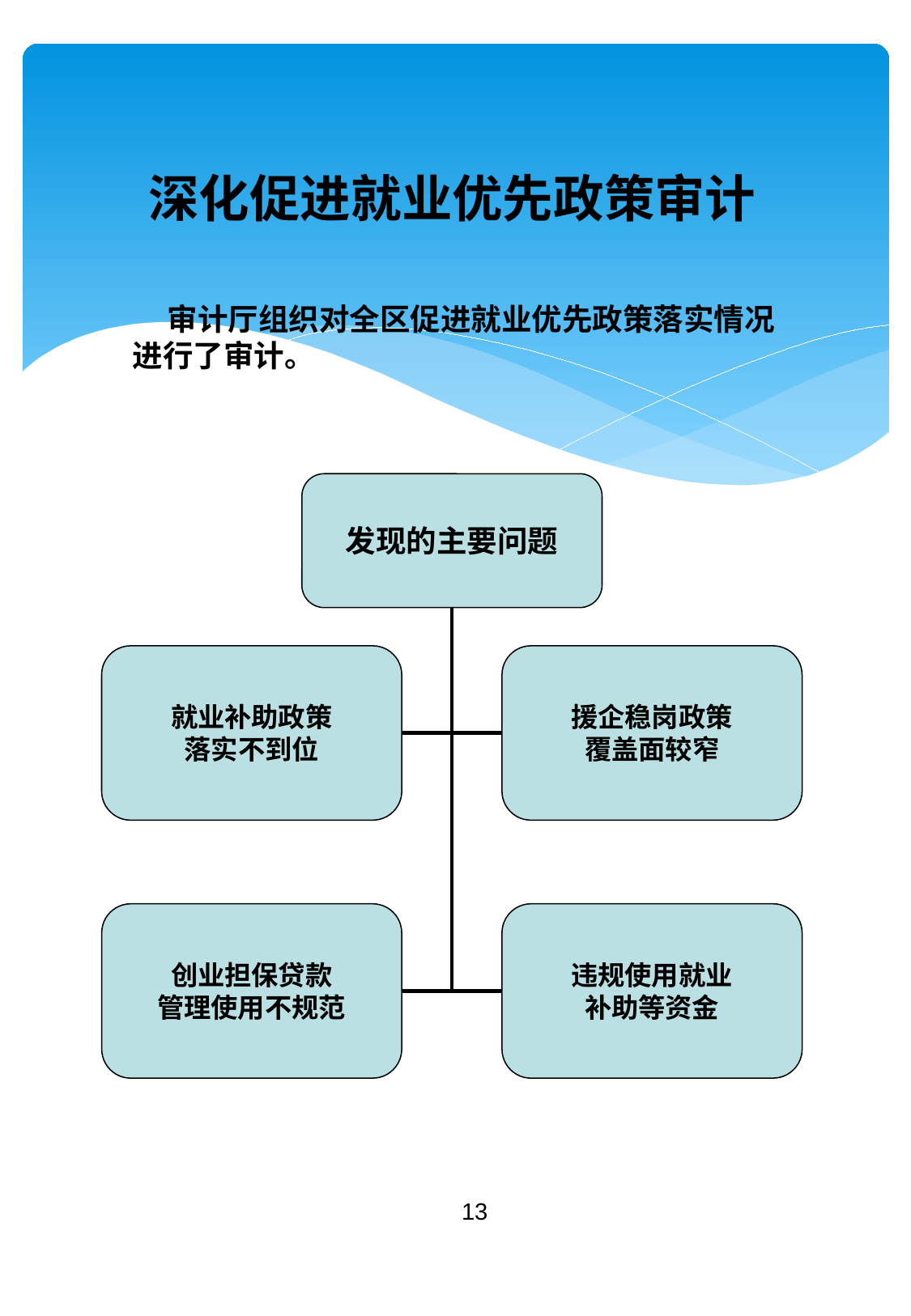

深化促进就业优先政策审计
    审计厅组织对全区促进就业优先政策落实情况进行了审计。
发现的主要问题
就业补助政策
落实不到位
援企稳岗政策
覆盖面较窄
创业担保贷款
管理使用不规范
违规使用就业
补助等资金
13